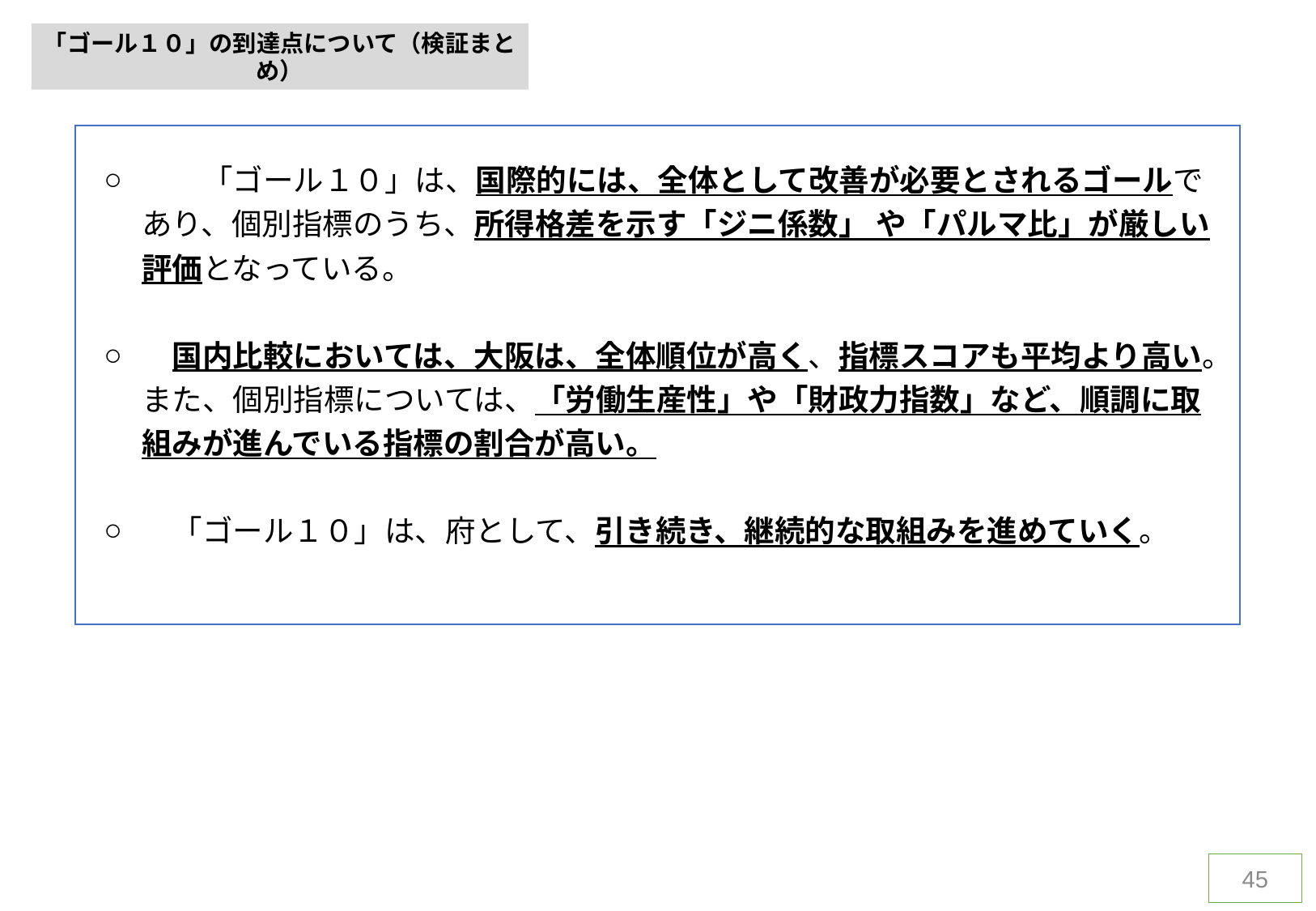

「ゴール１０」の到達点について（検証まとめ）
　　「ゴール１０」は、国際的には、全体として改善が必要とされるゴールであり、個別指標のうち、所得格差を示す「ジニ係数」 や「パルマ比」が厳しい評価となっている。

　国内比較においては、大阪は、全体順位が高く、指標スコアも平均より高い。また、個別指標については、「労働生産性」や「財政力指数」など、順調に取組みが進んでいる指標の割合が高い。

　「ゴール１０」は、府として、引き続き、継続的な取組みを進めていく。

45